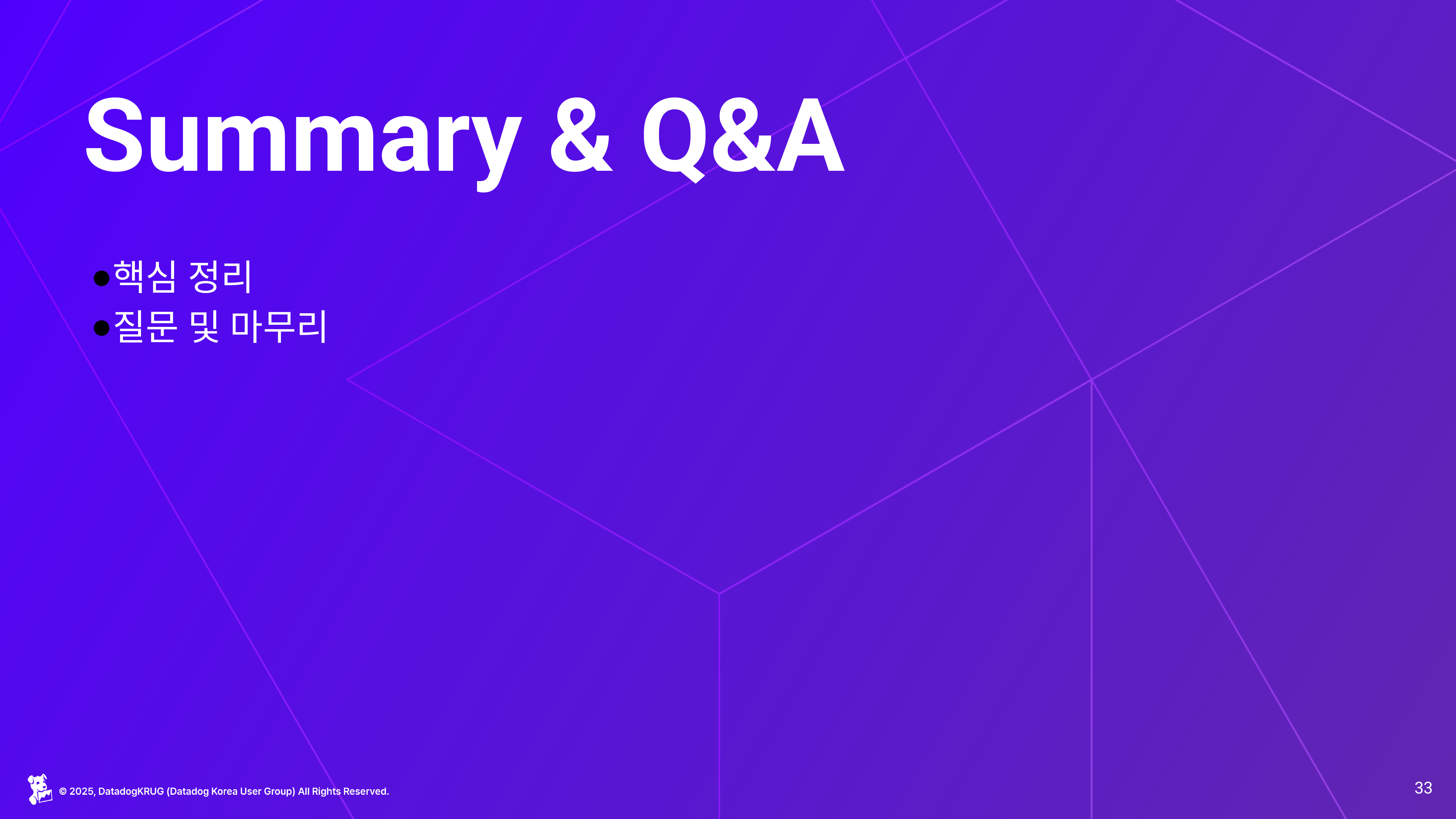

# Summary & Q&A
핵심 정리
질문 및 마무리

33